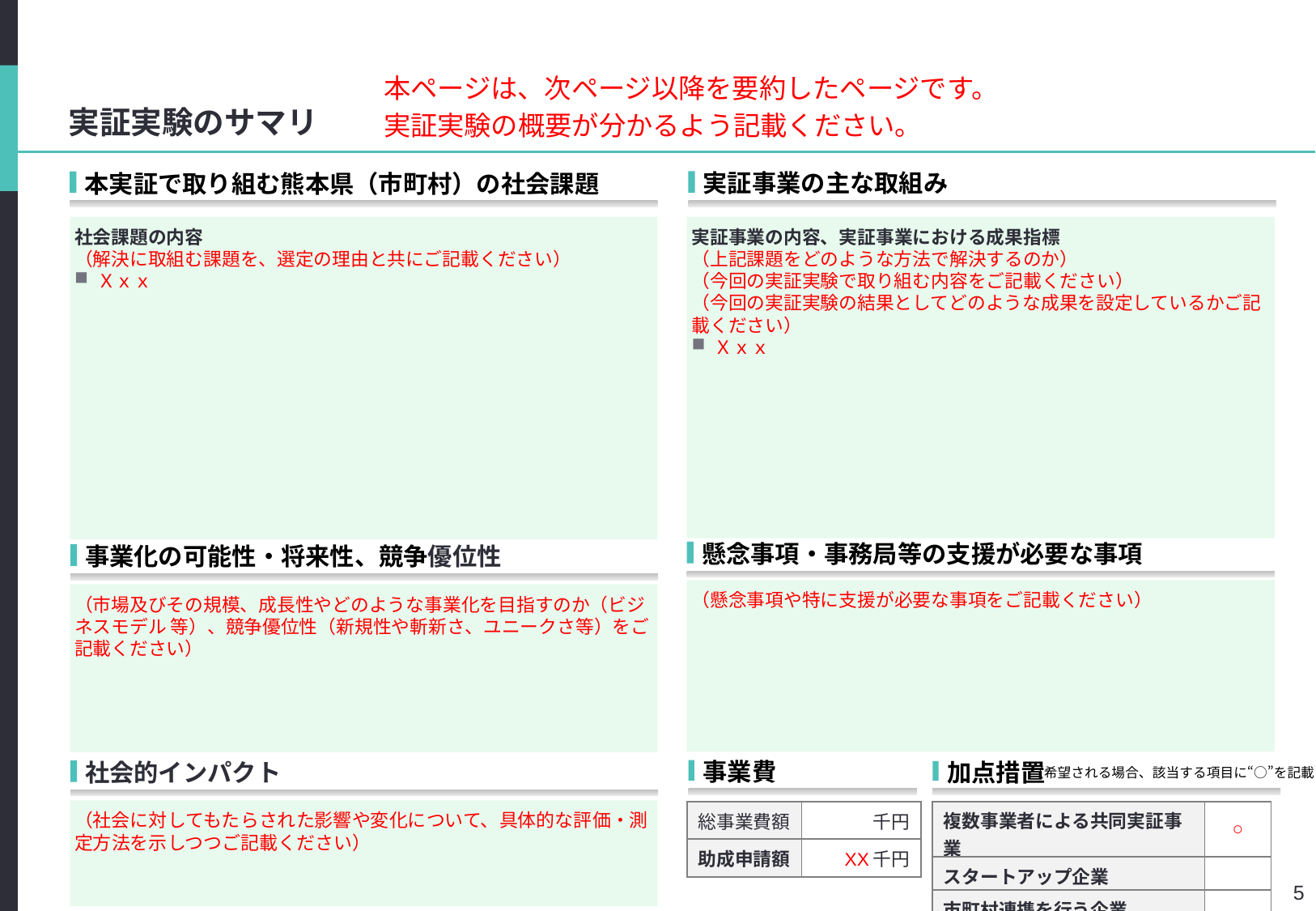

#

実証実験のサマリ
本ページは、次ページ以降を要約したページです。
実証実験の概要が分かるよう記載ください。
実証事業の主な取組み

本実証で取り組む熊本県（市町村）の社会課題

実証事業の内容、実証事業における成果指標
（上記課題をどのような方法で解決するのか）
（今回の実証実験で取り組む内容をご記載ください）
（今回の実証実験の結果としてどのような成果を設定しているかご記載ください）
Ｘｘｘ
社会課題の内容
（解決に取組む課題を、選定の理由と共にご記載ください）
Ｘｘｘ
懸念事項・事務局等の支援が必要な事項

事業化の可能性・将来性、競争優位性

（懸念事項や特に支援が必要な事項をご記載ください）
（市場及びその規模、成長性やどのような事業化を目指すのか（ビジネスモデル 等）、競争優位性（新規性や斬新さ、ユニークさ等）をご記載ください）
社会的インパクト

事業費

加点措置

（希望される場合、該当する項目に“○”を記載）
（社会に対してもたらされた影響や変化について、具体的な評価・測定方法を示しつつご記載ください）
| 総事業費額 | 千円 |
| --- | --- |
| 助成申請額 | XX千円 |
| 複数事業者による共同実証事業 | ○ |
| --- | --- |
| スタートアップ企業 |  |
| 市町村連携を行う企業 |  |